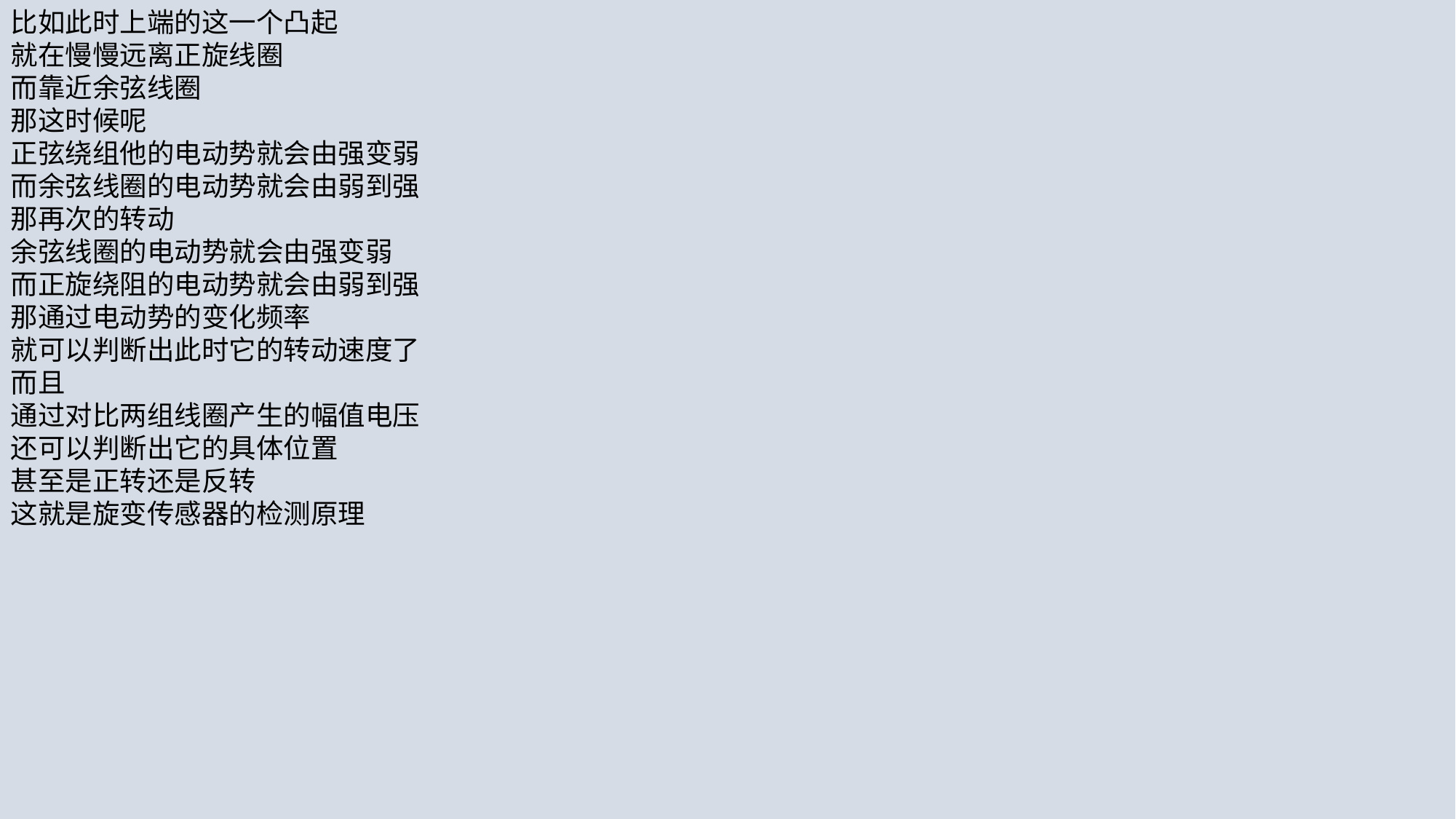

比如此时上端的这一个凸起
就在慢慢远离正旋线圈
而靠近余弦线圈
那这时候呢
正弦绕组他的电动势就会由强变弱
而余弦线圈的电动势就会由弱到强
那再次的转动
余弦线圈的电动势就会由强变弱
而正旋绕阻的电动势就会由弱到强
那通过电动势的变化频率
就可以判断出此时它的转动速度了
而且
通过对比两组线圈产生的幅值电压
还可以判断出它的具体位置
甚至是正转还是反转
这就是旋变传感器的检测原理